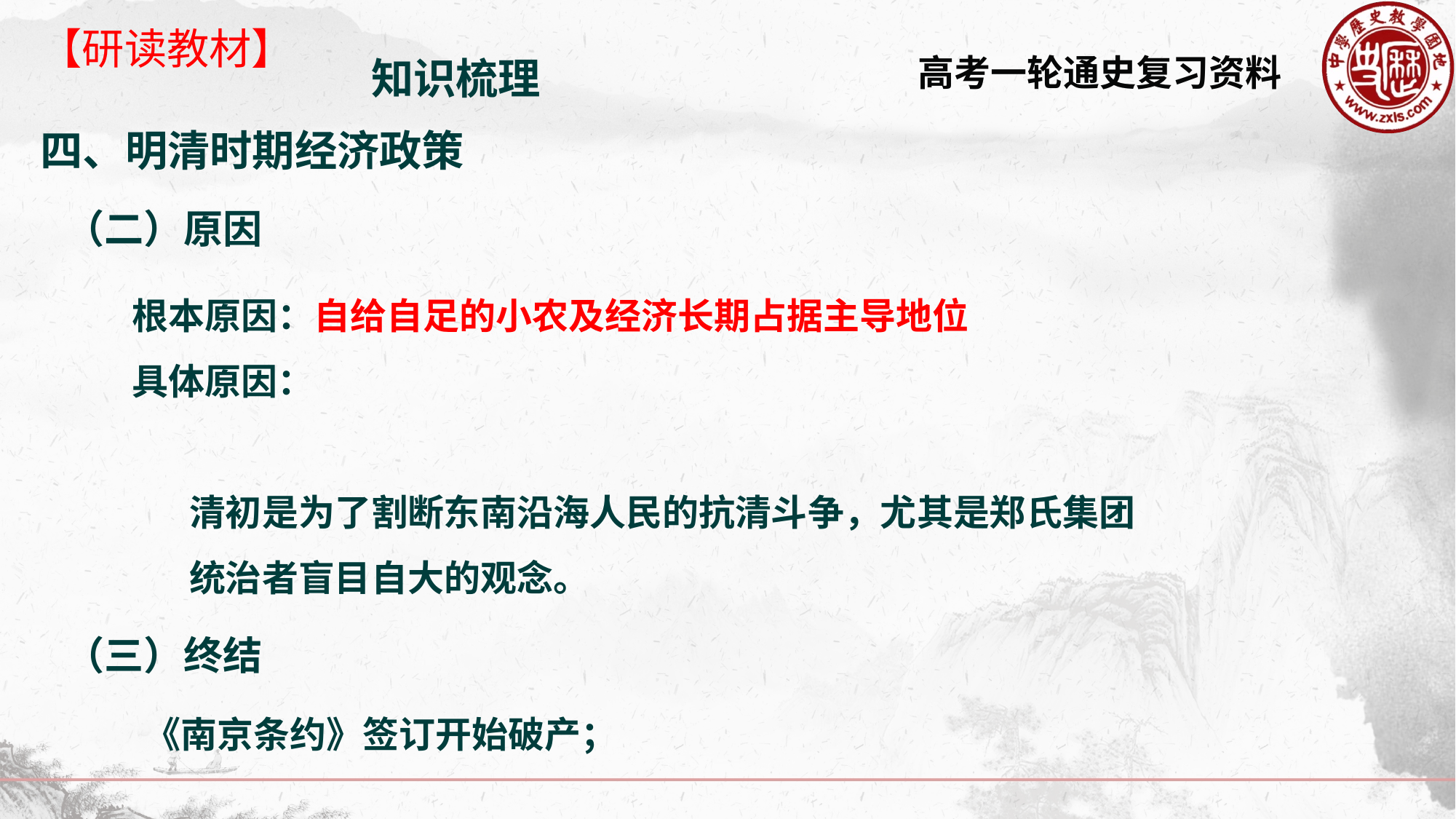

【研读教材】
知识梳理
四、明清时期经济政策
（二）原因
     根本原因：自给自足的小农及经济长期占据主导地位
     具体原因：

            清初是为了割断东南沿海人民的抗清斗争，尤其是郑氏集团
            统治者盲目自大的观念。
（三）终结
     《南京条约》签订开始破产；